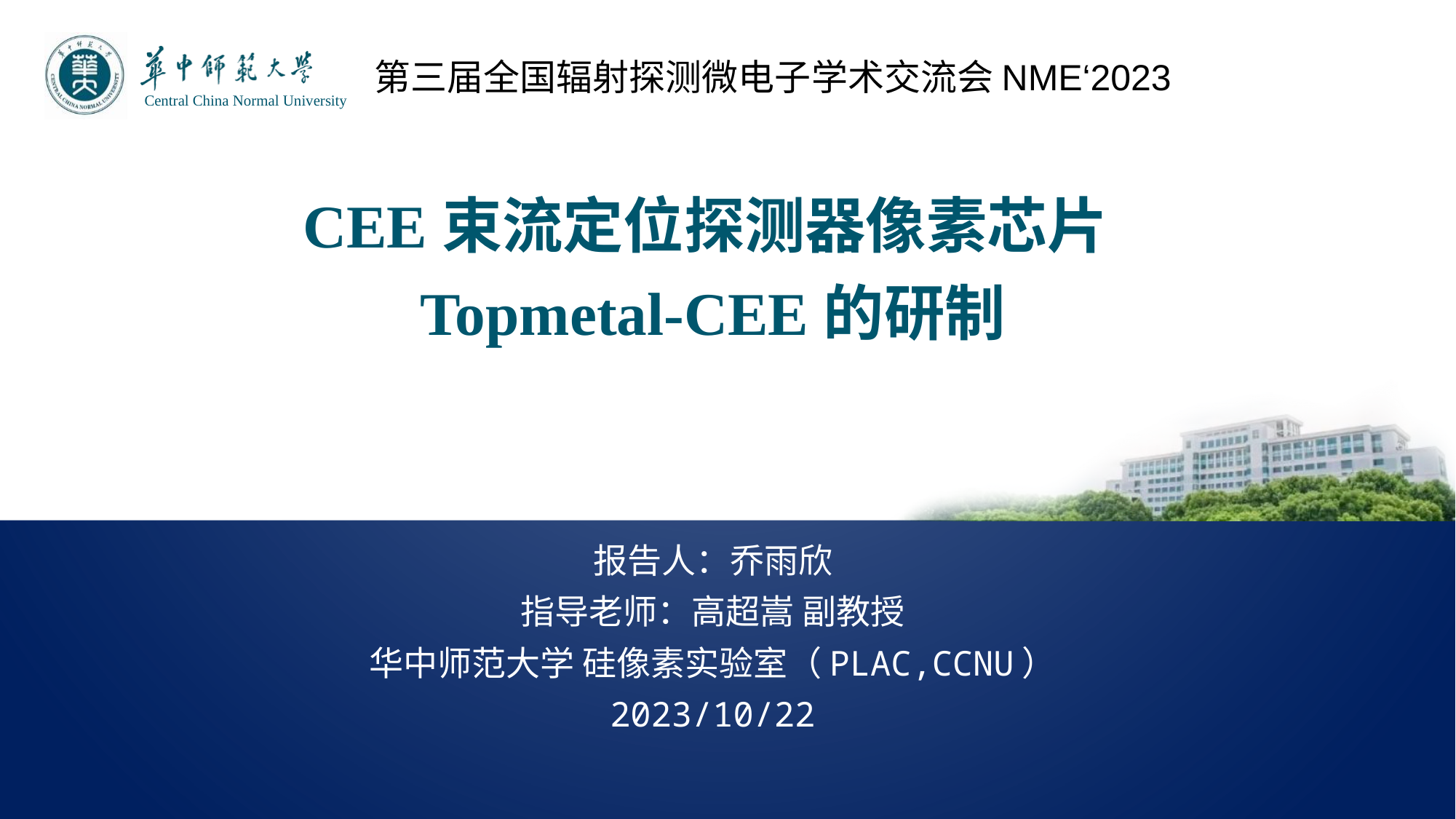

第三届全国辐射探测微电子学术交流会NME‘2023
# CEE束流定位探测器像素芯片Topmetal-CEE的研制
报告人：乔雨欣
指导老师：高超嵩 副教授
华中师范大学 硅像素实验室（PLAC,CCNU）
2023/10/22